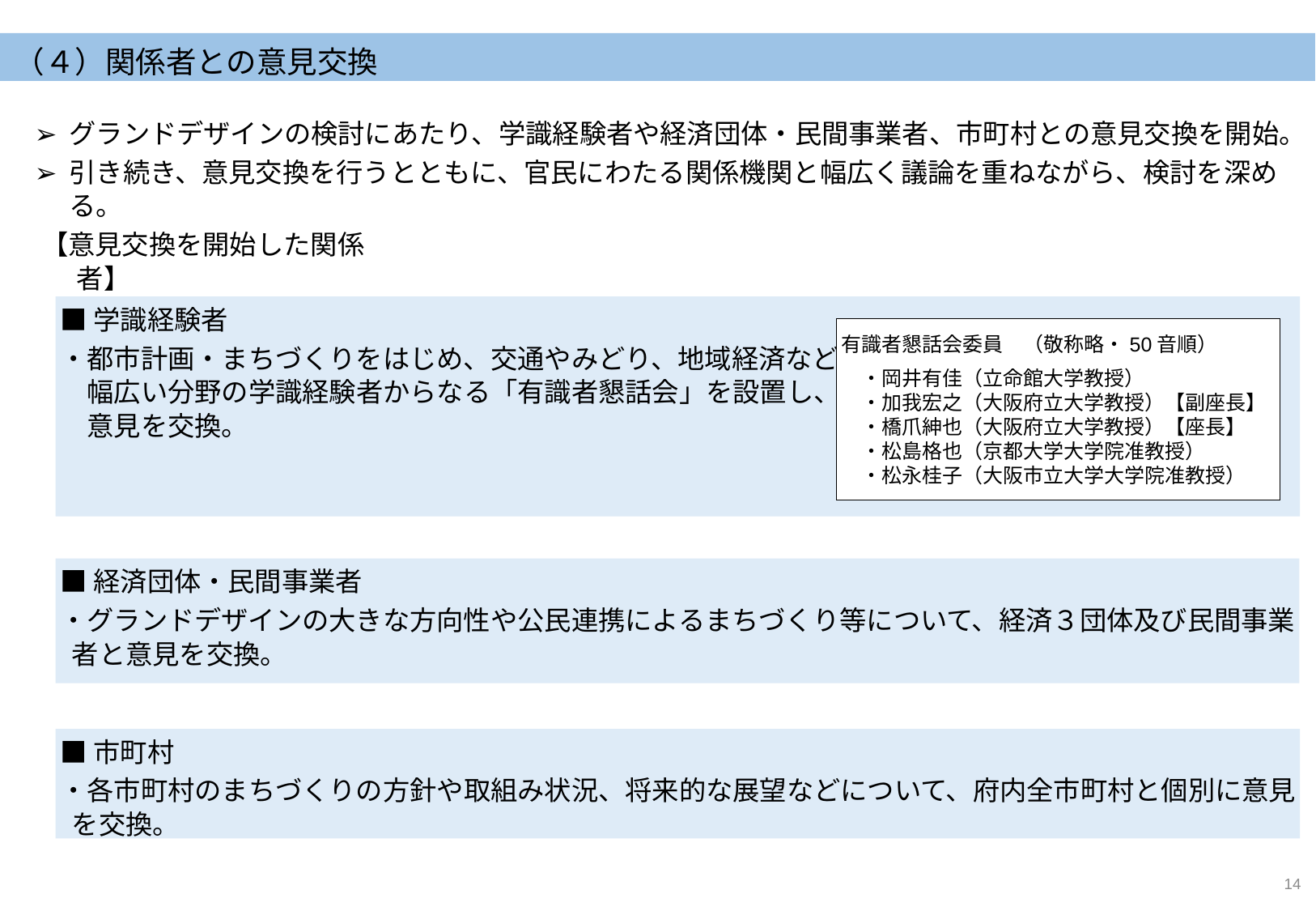

# （４）関係者との意見交換
➢ グランドデザインの検討にあたり、学識経験者や経済団体・民間事業者、市町村との意見交換を開始。
➢ 引き続き、意見交換を行うとともに、官民にわたる関係機関と幅広く議論を重ねながら、検討を深める。
【意見交換を開始した関係者】

■学識経験者
・都市計画・まちづくりをはじめ、交通やみどり、地域経済などの
　幅広い分野の学識経験者からなる「有識者懇話会」を設置し、
　意見を交換。

有識者懇話会委員　（敬称略・50音順）
　・岡井有佳（立命館大学教授）
　・加我宏之（大阪府立大学教授）【副座長】
　・橋爪紳也（大阪府立大学教授）【座長】
　・松島格也（京都大学大学院准教授）
　・松永桂子（大阪市立大学大学院准教授）
■経済団体・民間事業者
・グランドデザインの大きな方向性や公民連携によるまちづくり等について、経済３団体及び民間事業者と意見を交換。
■市町村
・各市町村のまちづくりの方針や取組み状況、将来的な展望などについて、府内全市町村と個別に意見を交換。
14